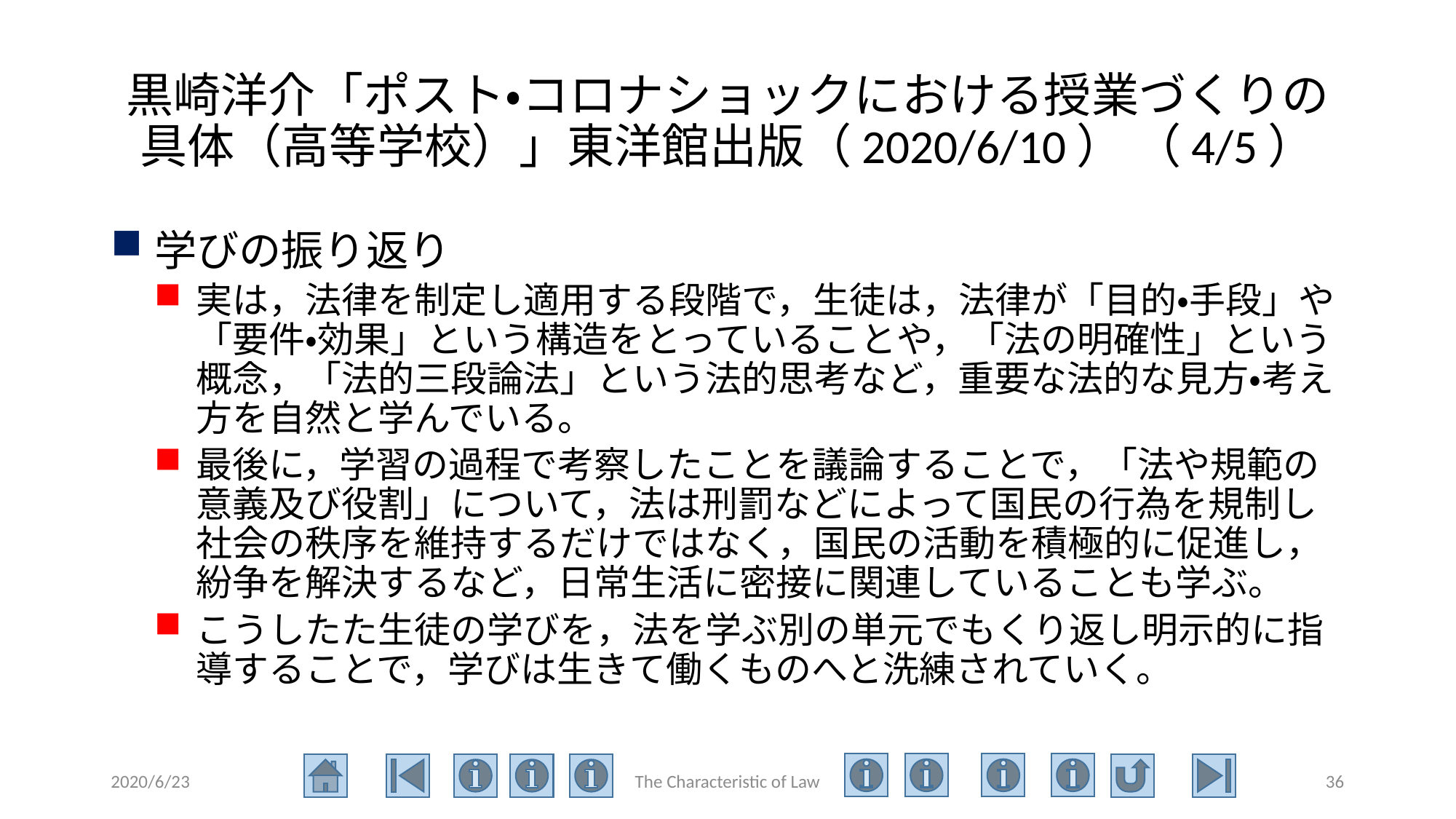

# 黒崎洋介「ポスト・コロナショックにおける授業づくりの具体（高等学校）」東洋館出版（2020/6/10） （4/5）
学びの振り返り
実は，法律を制定し適用する段階で，生徒は，法律が「目的・手段」や「要件・効果」という構造をとっていることや，「法の明確性」という概念，「法的三段論法」という法的思考など，重要な法的な見方・考え方を自然と学んでいる。
最後に，学習の過程で考察したことを議論することで，「法や規範の意義及び役割」について，法は刑罰などによって国民の行為を規制し社会の秩序を維持するだけではなく，国民の活動を積極的に促進し，紛争を解決するなど，日常生活に密接に関連していることも学ぶ。
こうしたた生徒の学びを，法を学ぶ別の単元でもくり返し明示的に指導することで，学びは生きて働くものへと洗練されていく。
2020/6/23
The Characteristic of Law
36